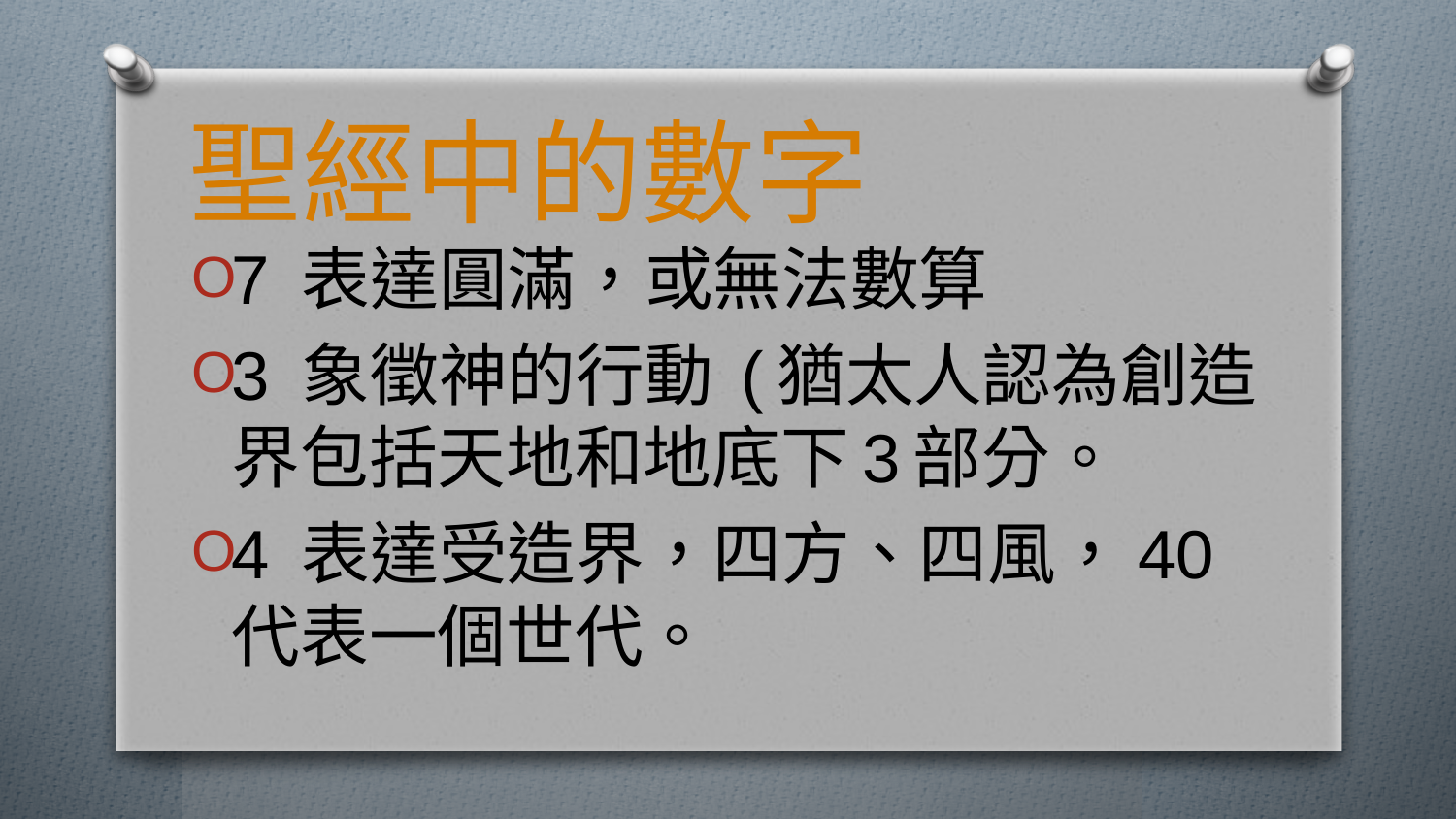

# 聖經中的數字
7 表達圓滿，或無法數算
3 象徵神的行動 (猶太人認為創造界包括天地和地底下3部分。
4 表達受造界，四方、四風，40代表一個世代。